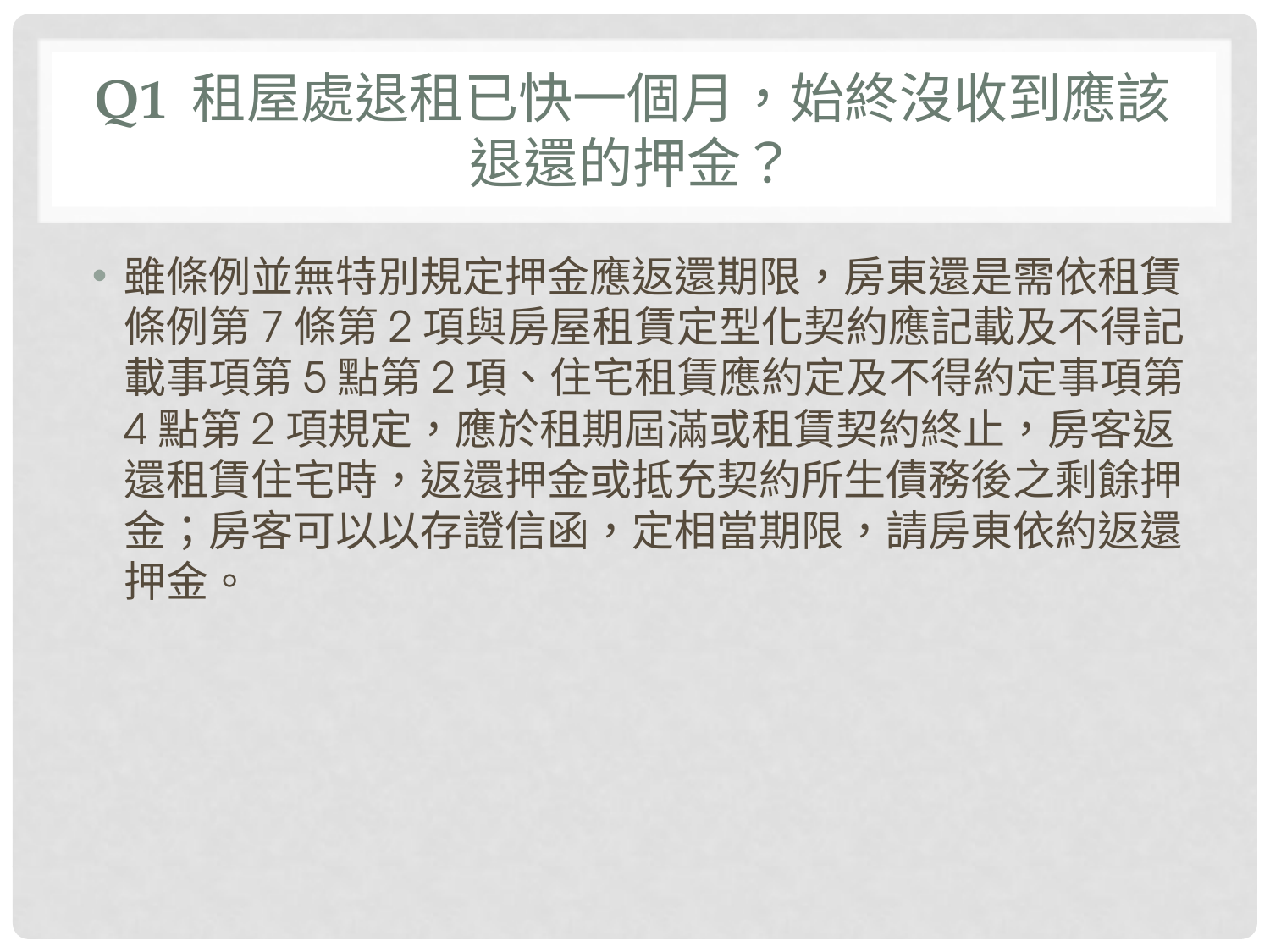

# q1 租屋處退租已快一個月，始終沒收到應該退還的押金？
雖條例並無特別規定押金應返還期限，房東還是需依租賃條例第7條第2項與房屋租賃定型化契約應記載及不得記載事項第5點第2項、住宅租賃應約定及不得約定事項第4點第2項規定，應於租期屆滿或租賃契約終止，房客返還租賃住宅時，返還押金或抵充契約所生債務後之剩餘押金；房客可以以存證信函，定相當期限，請房東依約返還押金。